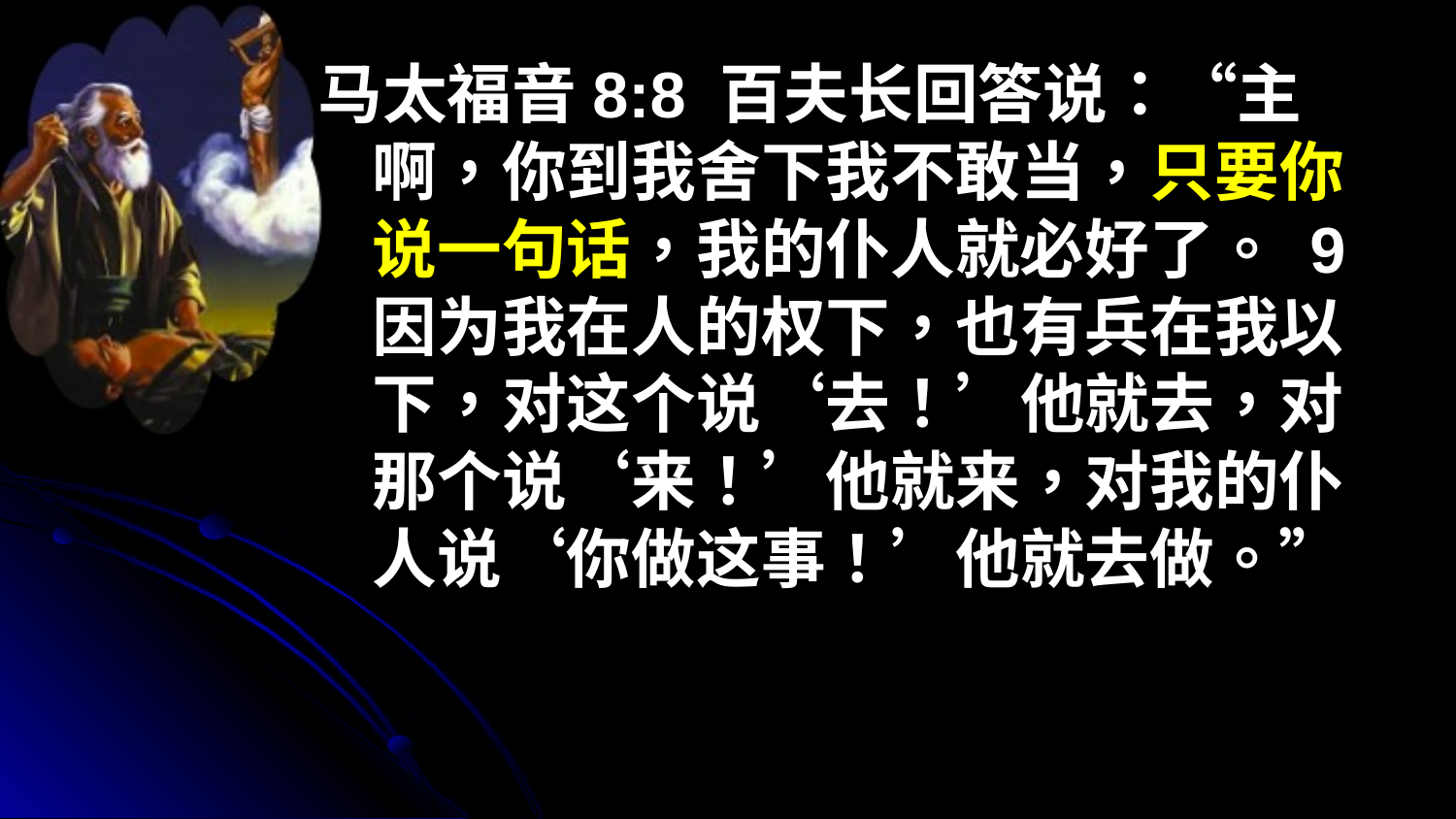

马太福音8:8 百夫长回答说：“主啊，你到我舍下我不敢当，只要你说一句话，我的仆人就必好了。 9 因为我在人的权下，也有兵在我以下，对这个说‘去！’他就去，对那个说‘来！’他就来，对我的仆人说‘你做这事！’他就去做。”